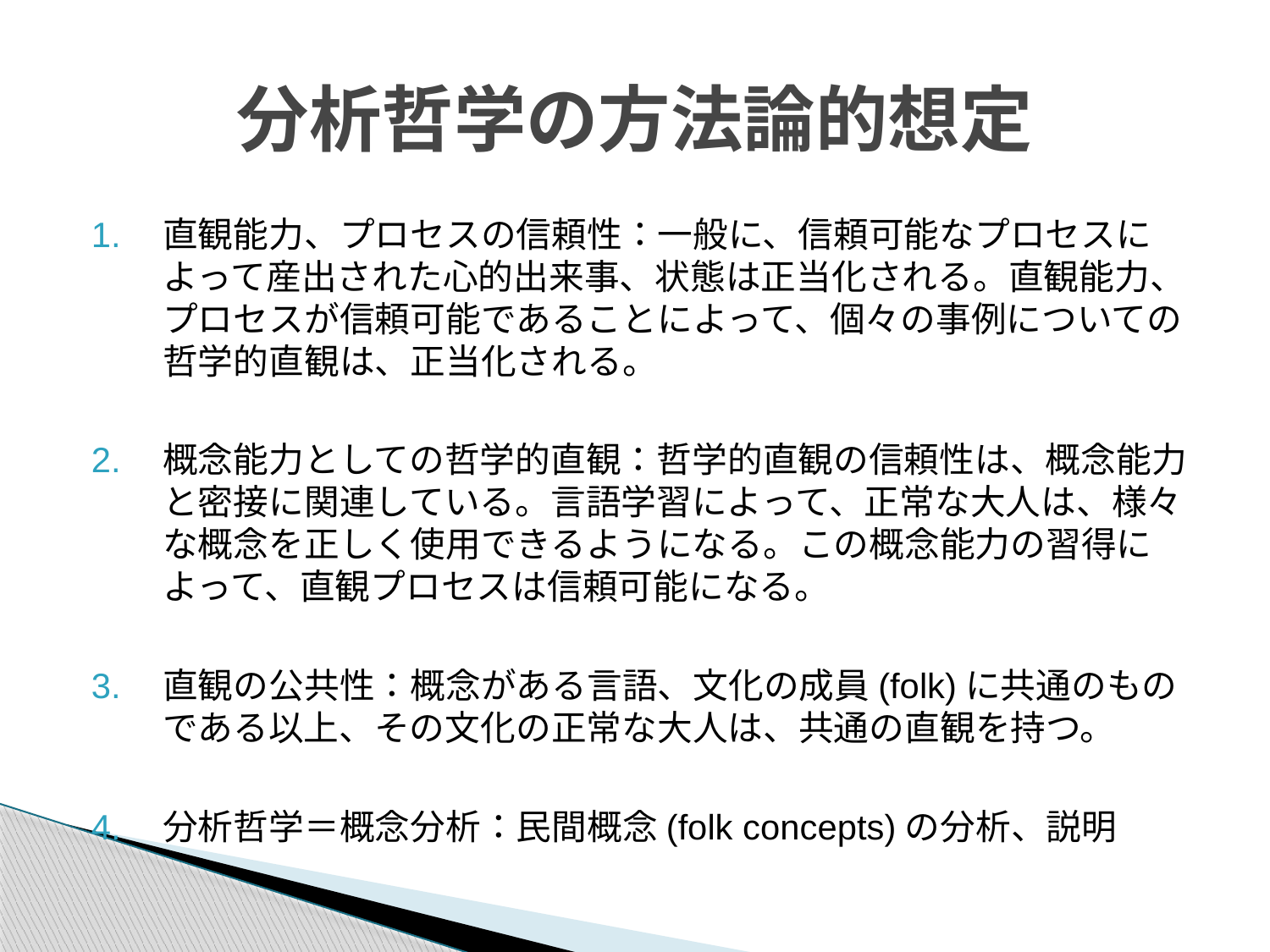

# 分析哲学の方法論的想定
直観能力、プロセスの信頼性：一般に、信頼可能なプロセスによって産出された心的出来事、状態は正当化される。直観能力、プロセスが信頼可能であることによって、個々の事例についての哲学的直観は、正当化される。

概念能力としての哲学的直観：哲学的直観の信頼性は、概念能力と密接に関連している。言語学習によって、正常な大人は、様々な概念を正しく使用できるようになる。この概念能力の習得によって、直観プロセスは信頼可能になる。

直観の公共性：概念がある言語、文化の成員(folk)に共通のものである以上、その文化の正常な大人は、共通の直観を持つ。

分析哲学＝概念分析：民間概念(folk concepts)の分析、説明